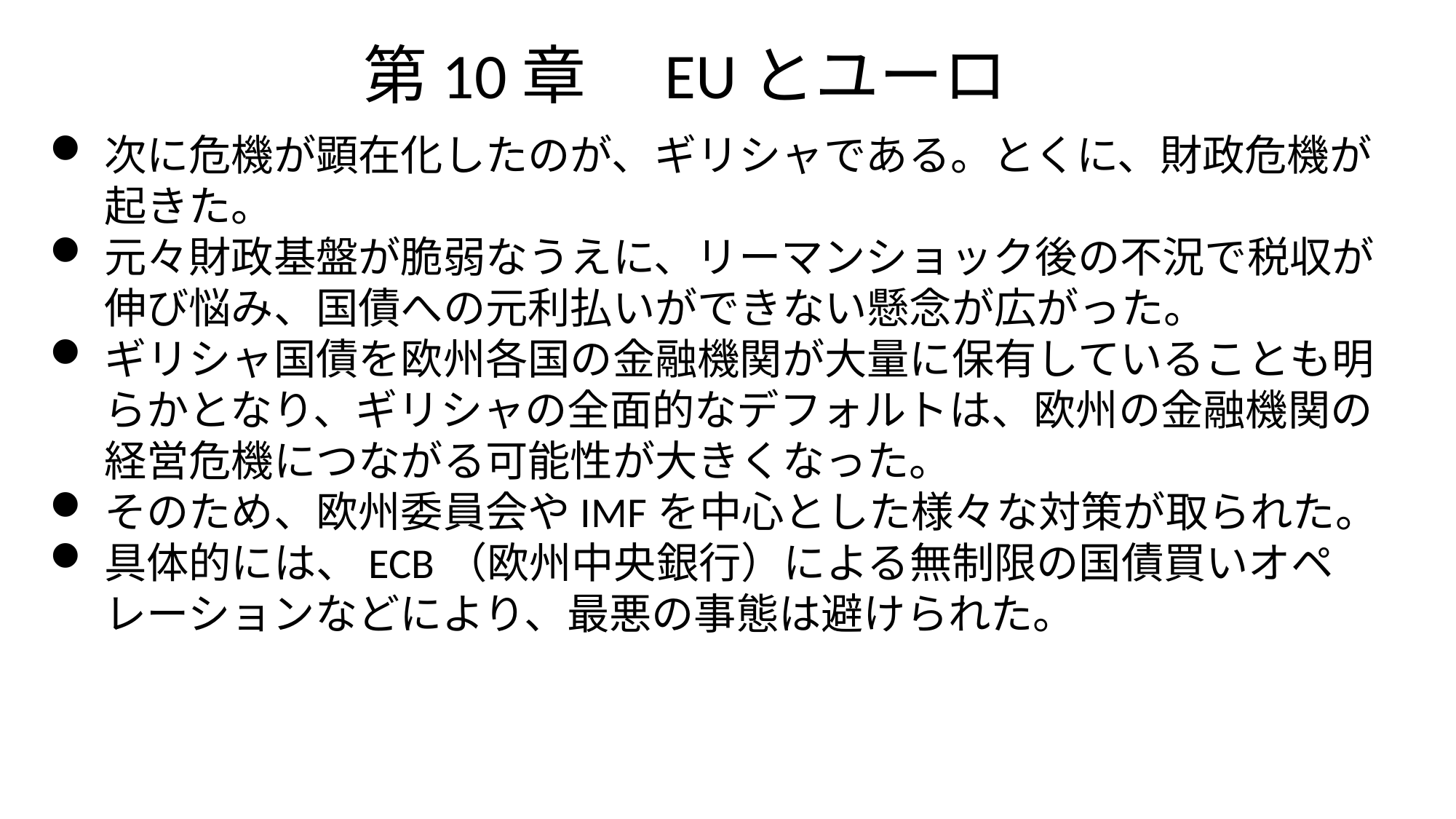

# 第10章　EUとユーロ

次に危機が顕在化したのが、ギリシャである。とくに、財政危機が起きた。
元々財政基盤が脆弱なうえに、リーマンショック後の不況で税収が伸び悩み、国債への元利払いができない懸念が広がった。
ギリシャ国債を欧州各国の金融機関が大量に保有していることも明らかとなり、ギリシャの全面的なデフォルトは、欧州の金融機関の経営危機につながる可能性が大きくなった。
そのため、欧州委員会やIMFを中心とした様々な対策が取られた。
具体的には、ECB（欧州中央銀行）による無制限の国債買いオペレーションなどにより、最悪の事態は避けられた。